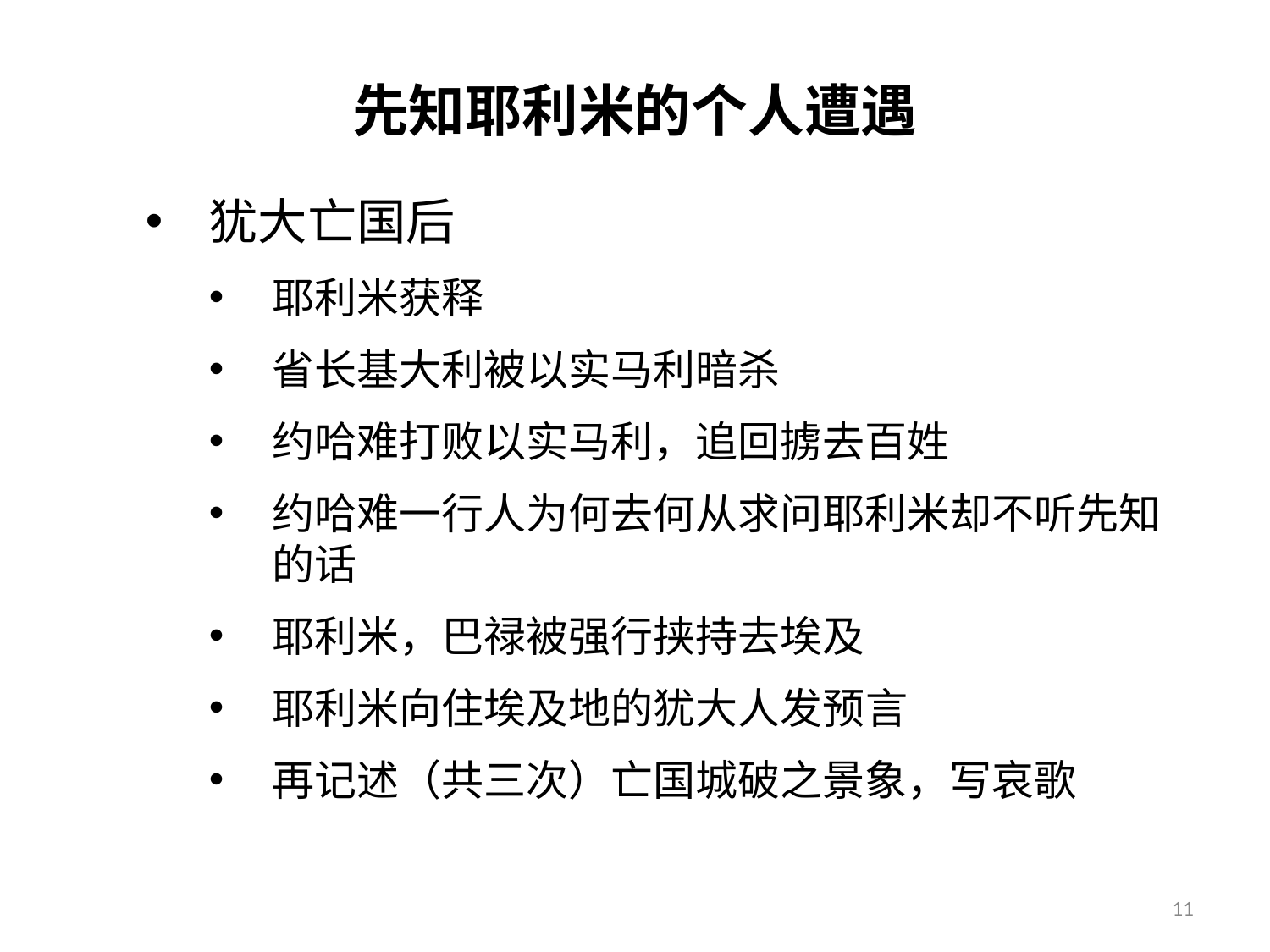

# 先知耶利米的个人遭遇
犹大亡国后
耶利米获释
省长基大利被以实马利暗杀
约哈难打败以实马利，追回掳去百姓
约哈难一行人为何去何从求问耶利米却不听先知的话
耶利米，巴禄被强行挟持去埃及
耶利米向住埃及地的犹大人发预言
再记述（共三次）亡国城破之景象，写哀歌

11